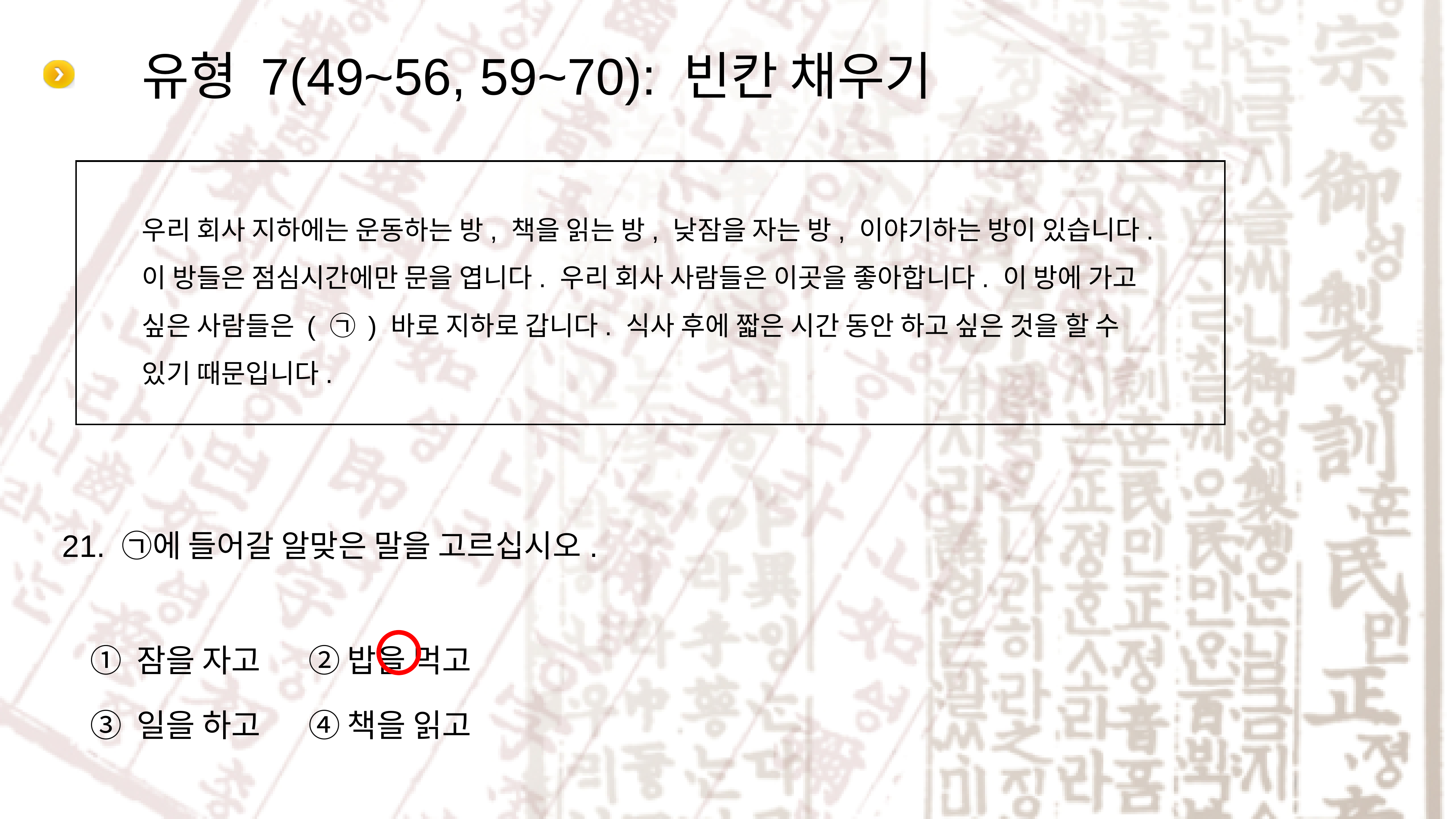

# 유형 7(49~56, 59~70): 빈칸 채우기
우리 회사 지하에는 운동하는 방, 책을 읽는 방, 낮잠을 자는 방, 이야기하는 방이 있습니다. 이 방들은 점심시간에만 문을 엽니다. 우리 회사 사람들은 이곳을 좋아합니다. 이 방에 가고 싶은 사람들은 ( ㉠ ) 바로 지하로 갑니다. 식사 후에 짧은 시간 동안 하고 싶은 것을 할 수 있기 때문입니다.

21. ㉠에 들어갈 알맞은 말을 고르십시오.
① 잠을 자고	② 밥을 먹고
③ 일을 하고	④ 책을 읽고